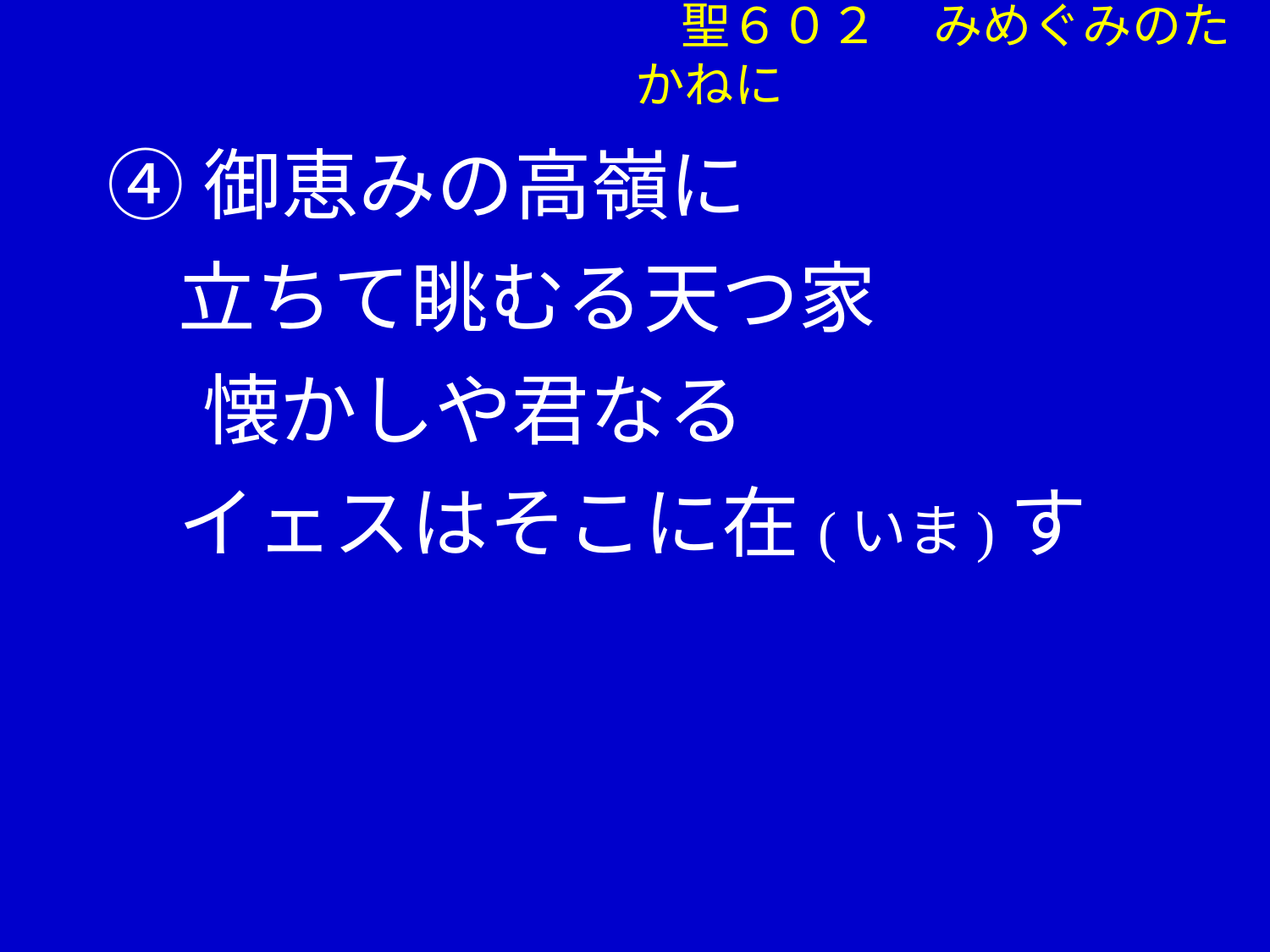

聖６０２     みめぐみのたかねに
④御恵みの高嶺に
   立ちて眺むる天つ家
　 懐かしや君なる
   イェスはそこに在(いま)す